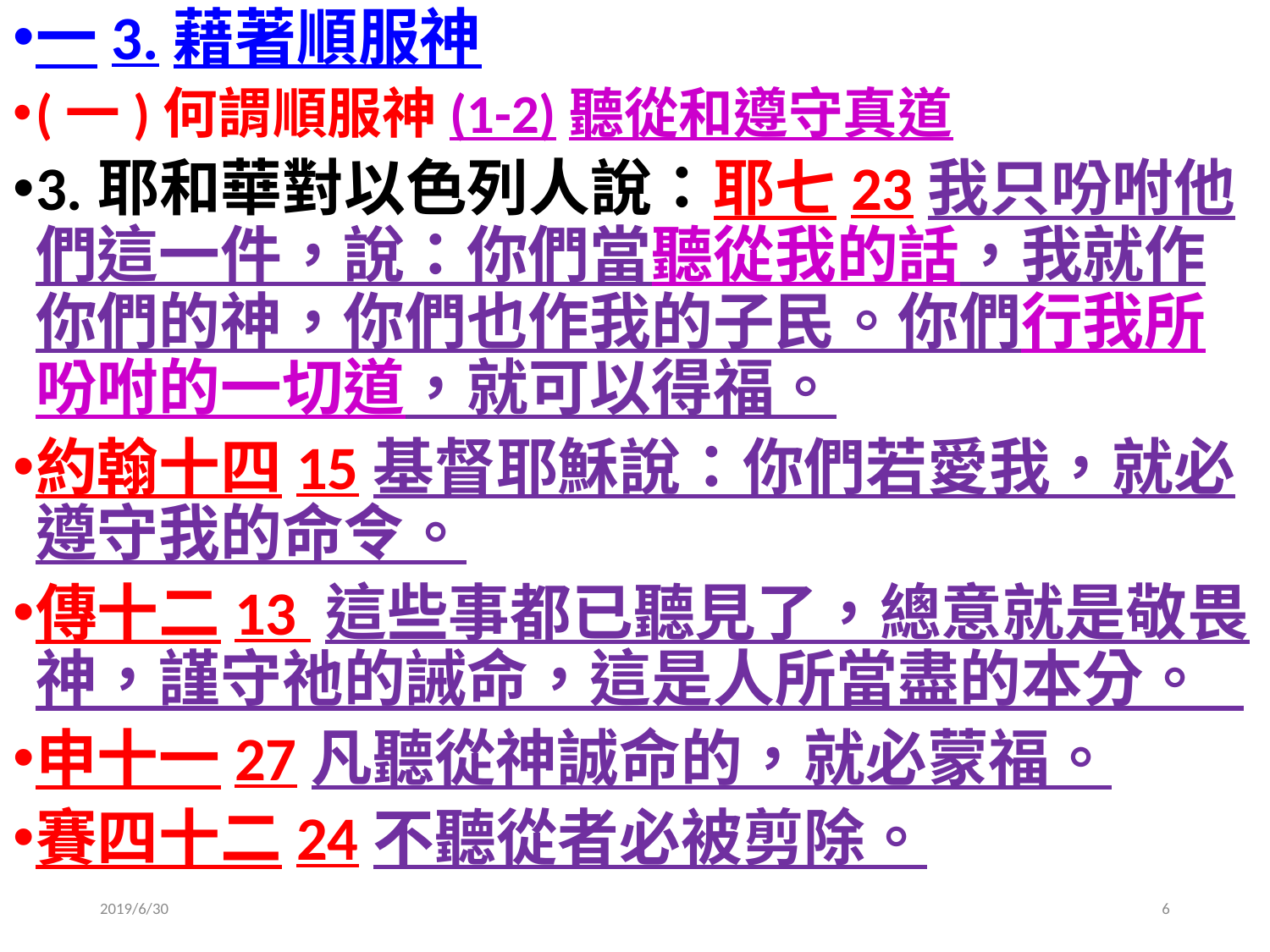

一3.藉著順服神
(一)何謂順服神(1-2)聽從和遵守真道
3.耶和華對以色列人說：耶七23我只吩咐他們這一件，說：你們當聽從我的話，我就作你們的神，你們也作我的子民。你們行我所吩咐的一切道，就可以得福。
約翰十四15基督耶穌說：你們若愛我，就必遵守我的命令。
傳十二13 這些事都已聽見了，總意就是敬畏神，謹守祂的誡命，這是人所當盡的本分。
申十一27凡聽從神誠命的，就必蒙福。
賽四十二24不聽從者必被剪除。

2019/6/30
6